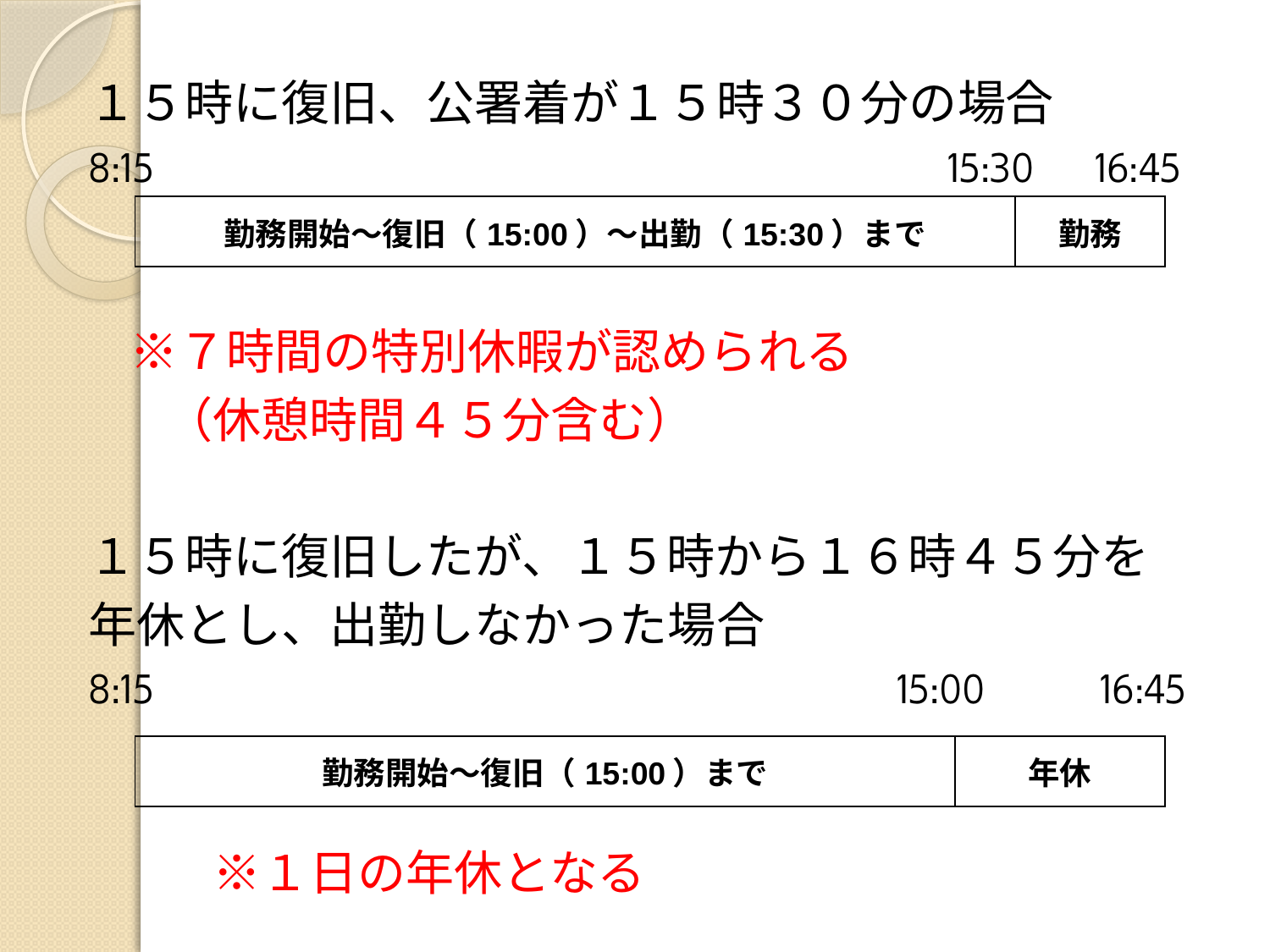

１５時に復旧、公署着が１５時３０分の場合
8:15　　　　　　　　　　　　　　 　　　  　15:30　16:45

　※７時間の特別休暇が認められる
      （休憩時間４５分含む）

１５時に復旧したが、１５時から１６時４５分を
年休とし、出勤しなかった場合
8:15　　　　　　　　　　　　　　 　　　 15:00 　　16:45

　　　※１日の年休となる

| 勤務開始～復旧（15:00）～出勤（15:30）まで | 勤務 |
| --- | --- |
| 勤務開始～復旧（15:00）まで | 年休 |
| --- | --- |